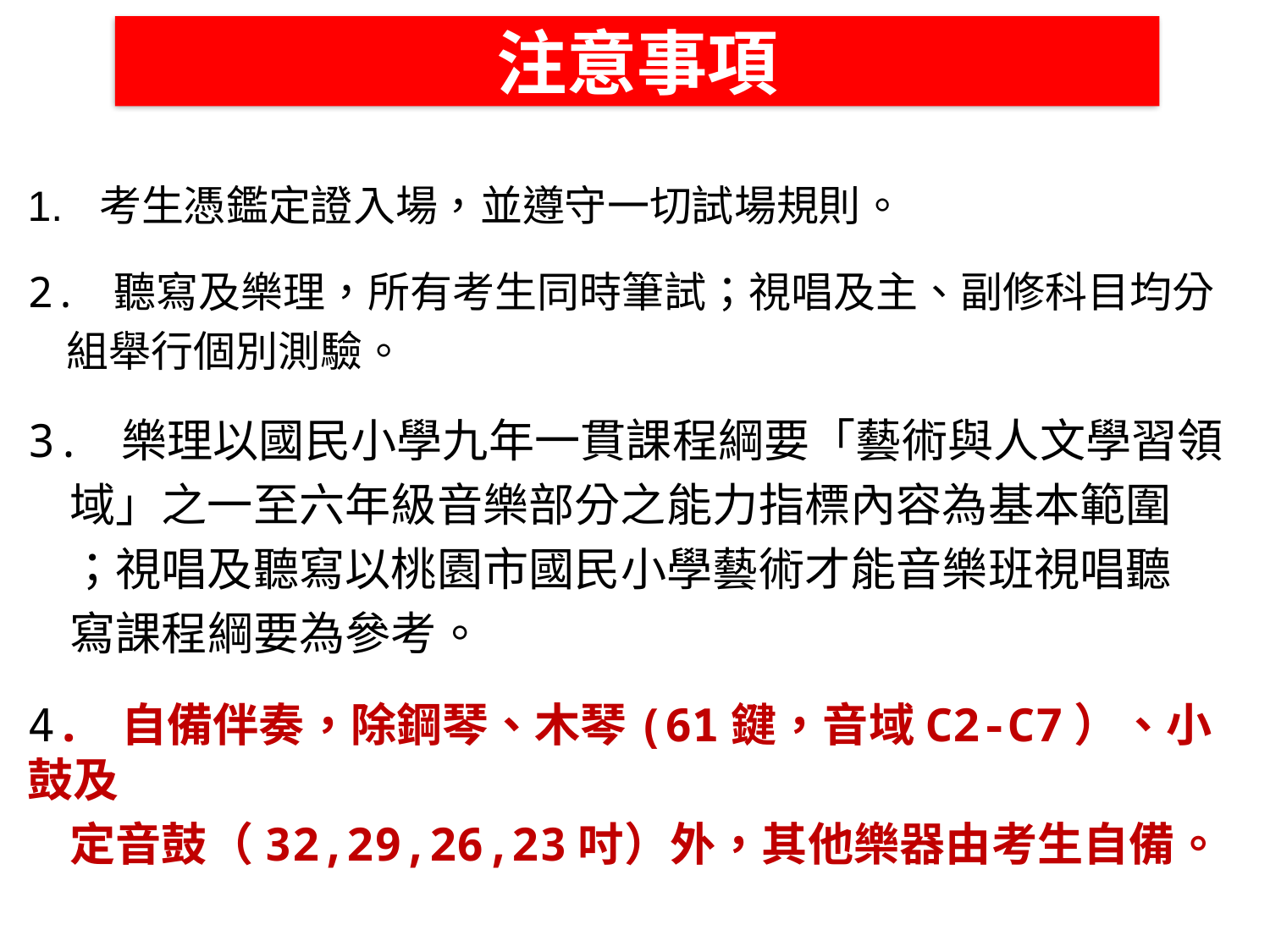

注意事項

考生憑鑑定證入場，並遵守一切試場規則。

2. 聽寫及樂理，所有考生同時筆試；視唱及主、副修科目均分
   組舉行個別測驗。

3. 樂理以國民小學九年一貫課程綱要「藝術與人文學習領
   域」之一至六年級音樂部分之能力指標內容為基本範圍
   ；視唱及聽寫以桃園市國民小學藝術才能音樂班視唱聽
   寫課程綱要為參考。

4. 自備伴奏，除鋼琴、木琴(61鍵，音域C2-C7）、小鼓及
   定音鼓（32,29,26,23吋）外，其他樂器由考生自備。